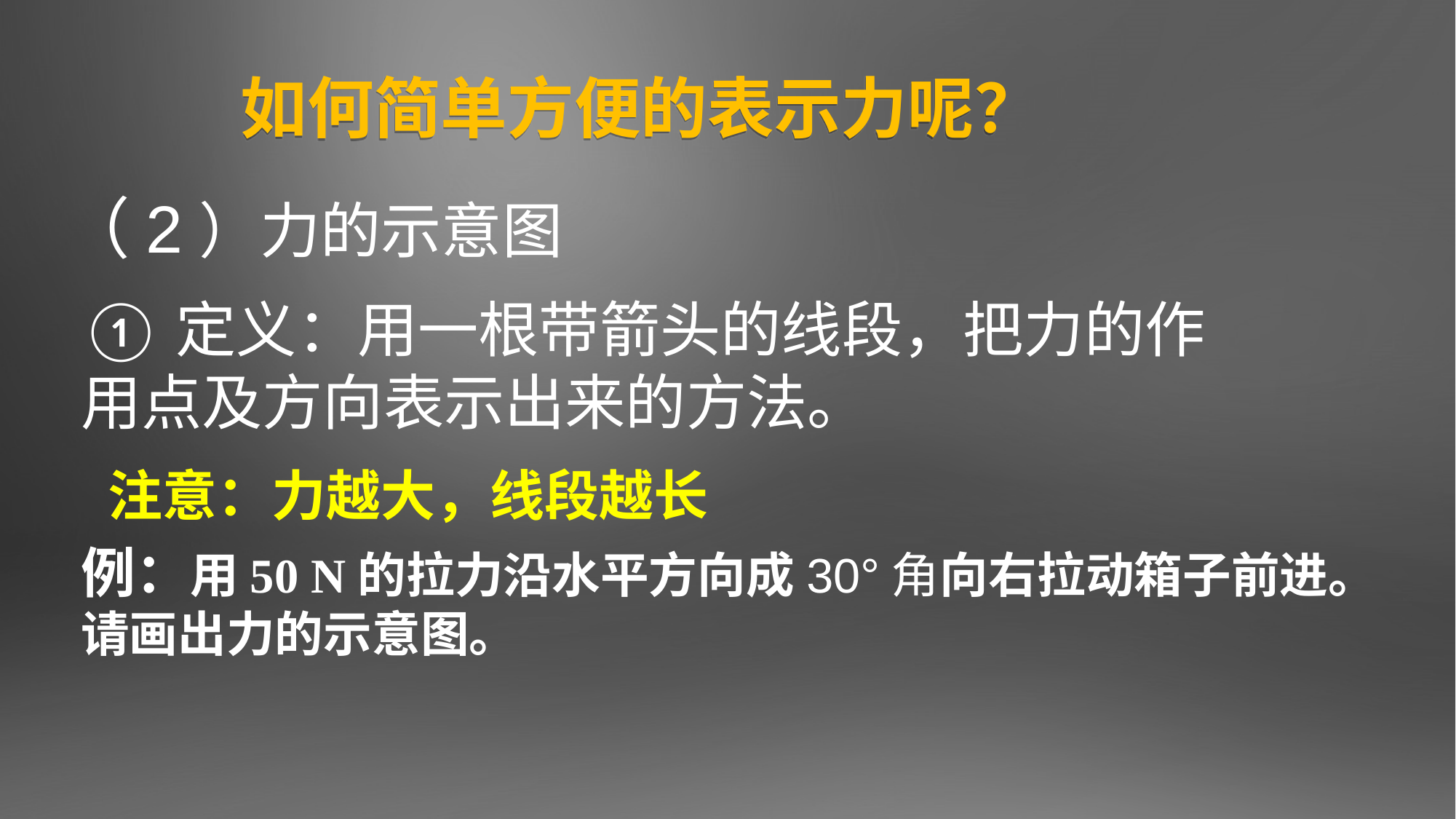

如何简单方便的表示力呢？
（2）力的示意图
①定义：用一根带箭头的线段，把力的作用点及方向表示出来的方法。
注意：力越大，线段越长
例：用50 N的拉力沿水平方向成30°角向右拉动箱子前进。请画出力的示意图。